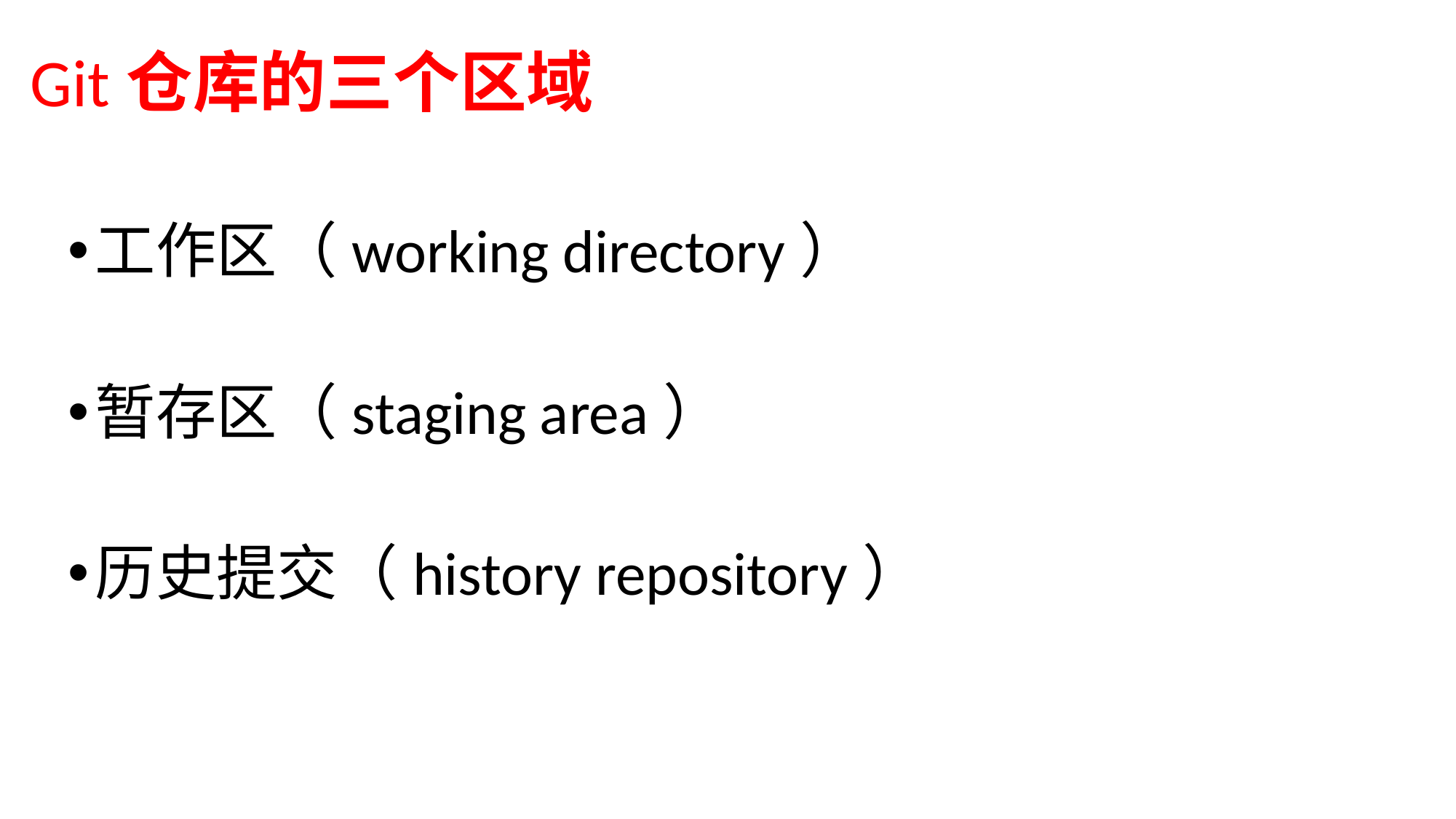

# Git仓库的三个区域

工作区（working directory）

暂存区（staging area）

历史提交（history repository）